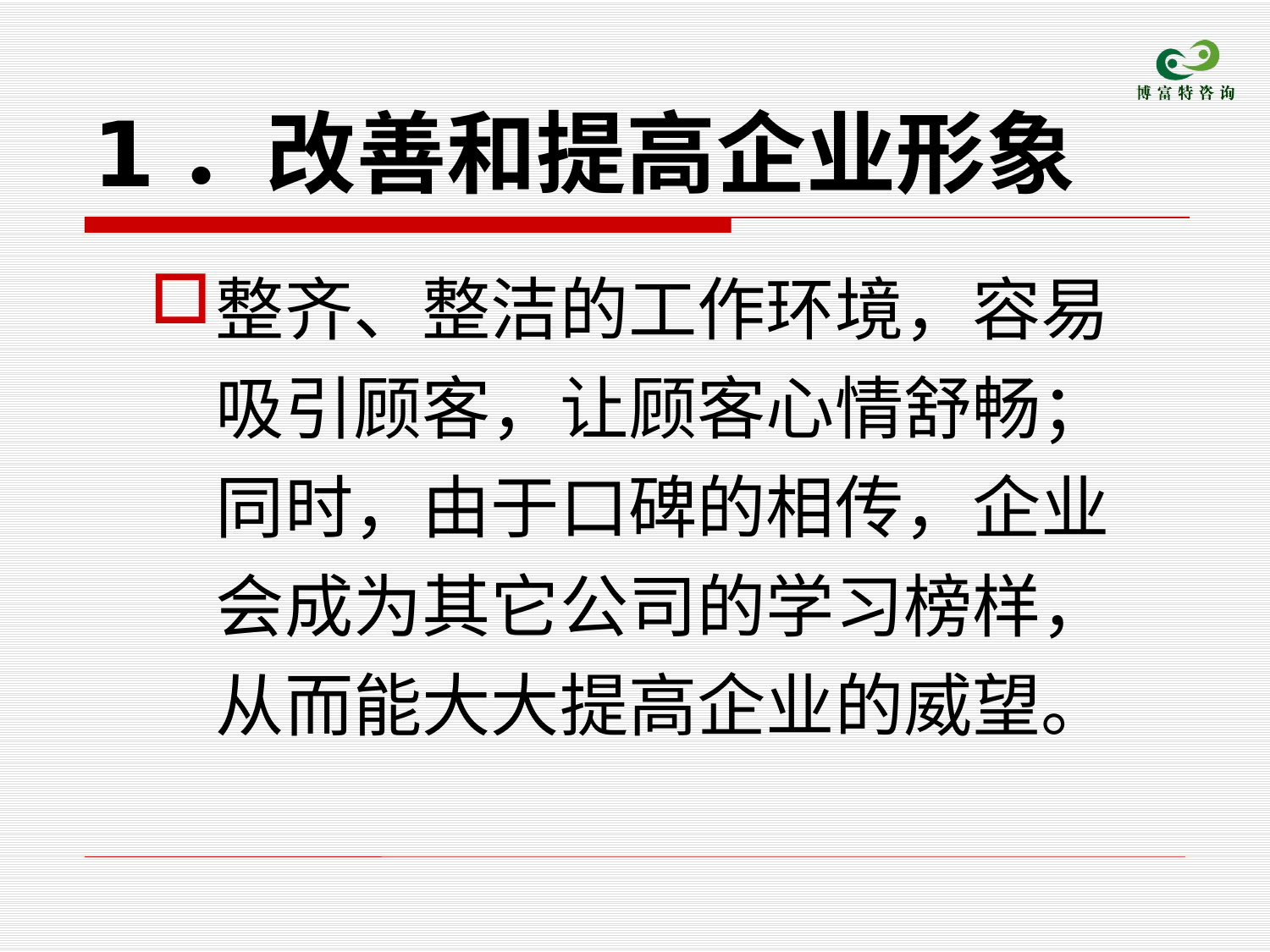

# 1．改善和提高企业形象
整齐、整洁的工作环境，容易吸引顾客，让顾客心情舒畅；同时，由于口碑的相传，企业会成为其它公司的学习榜样，从而能大大提高企业的威望。
41